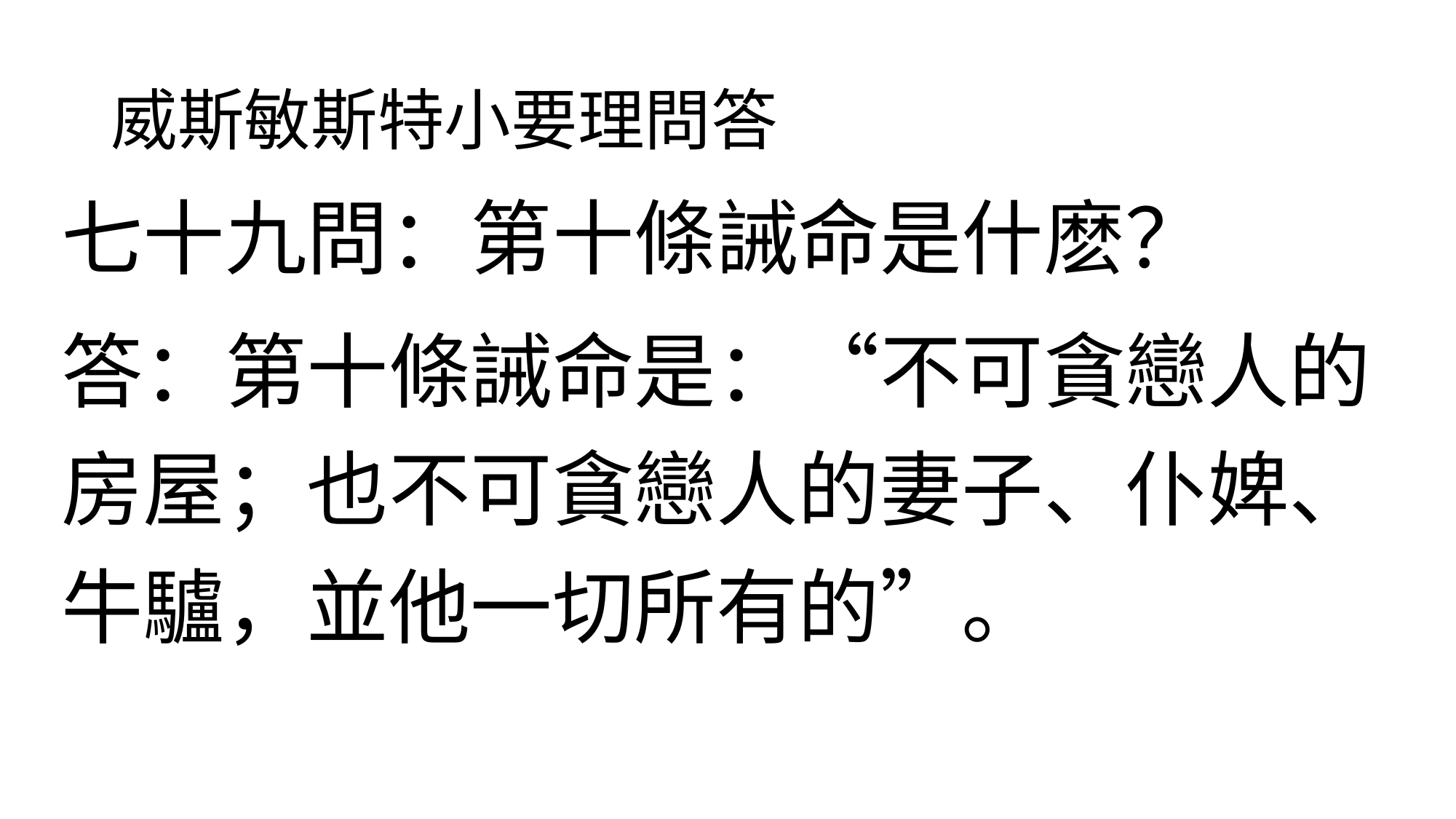

# 威斯敏斯特小要理問答
七十九問：第十條誡命是什麽？
答：第十條誡命是：“不可貪戀人的房屋；也不可貪戀人的妻子、仆婢、牛驢，並他一切所有的”。